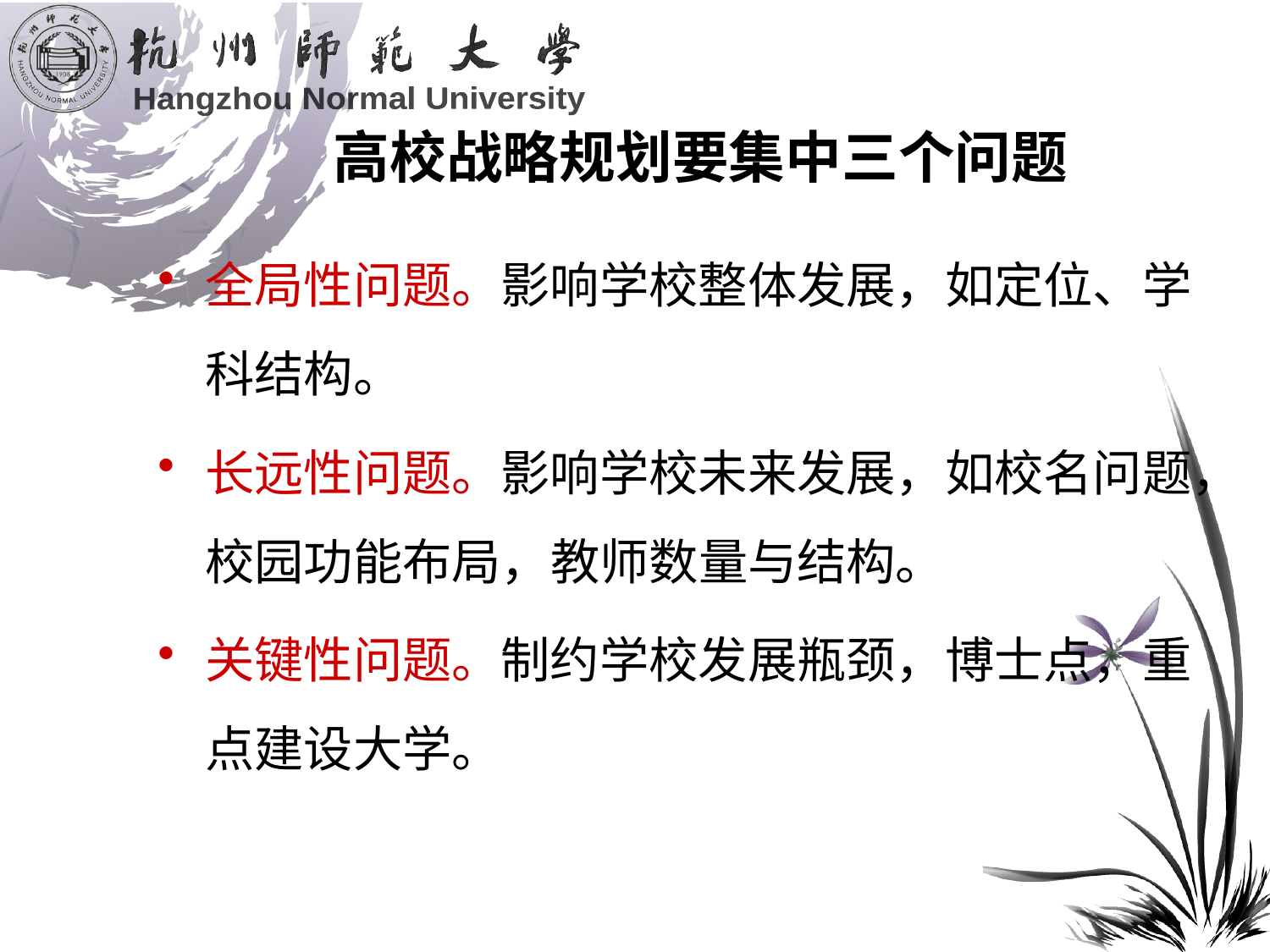

# 高校战略规划要集中三个问题
全局性问题。影响学校整体发展，如定位、学科结构。
长远性问题。影响学校未来发展，如校名问题，校园功能布局，教师数量与结构。
关键性问题。制约学校发展瓶颈，博士点，重点建设大学。